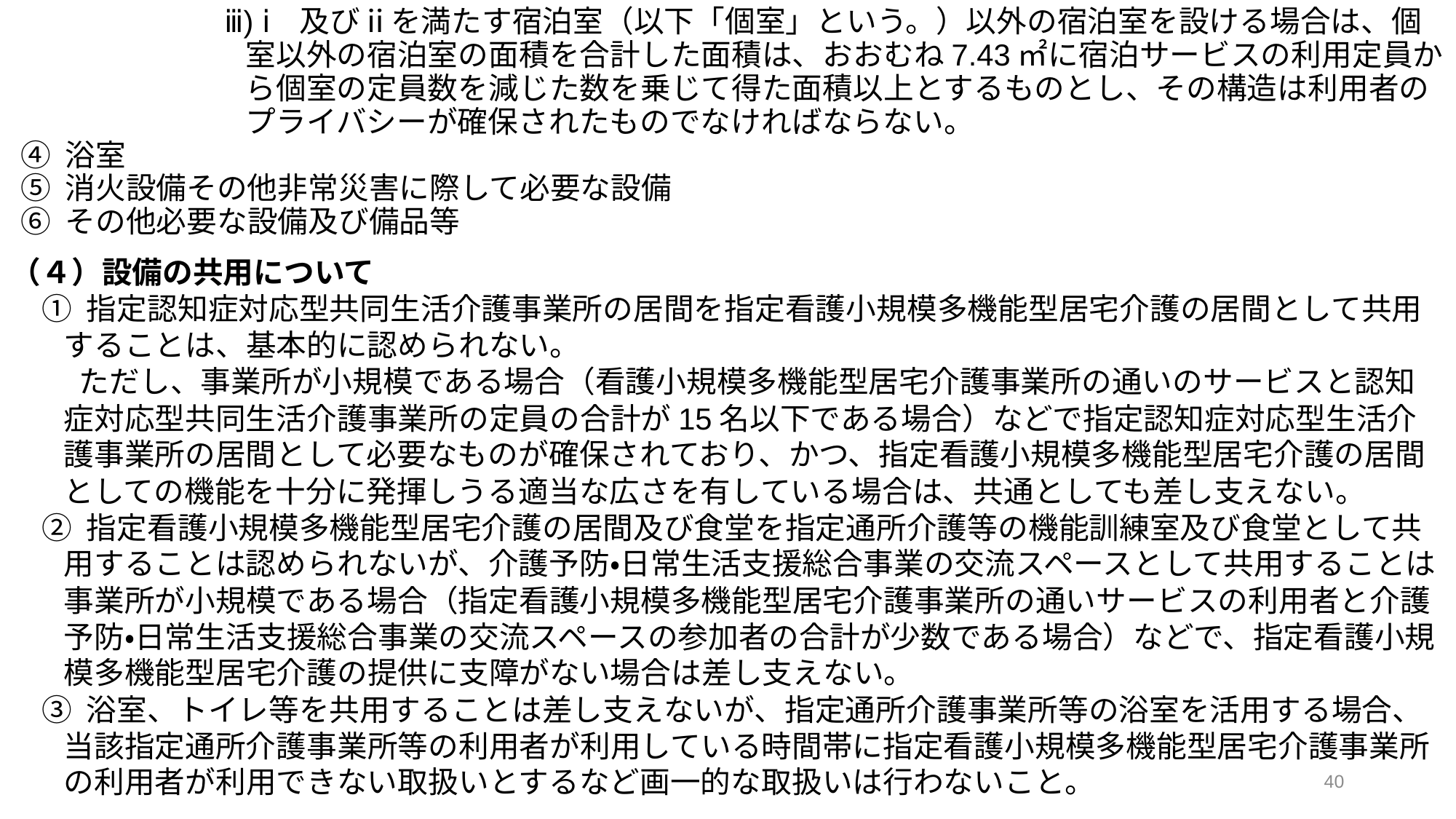

ⅲ) ⅰ及びⅱを満たす宿泊室（以下「個室」という。）以外の宿泊室を設ける場合は、個室以外の宿泊室の面積を合計した面積は、おおむね7.43㎡に宿泊サービスの利用定員から個室の定員数を減じた数を乗じて得た面積以上とするものとし、その構造は利用者のプライバシーが確保されたものでなければならない。
④ 浴室
⑤ 消火設備その他非常災害に際して必要な設備
⑥ その他必要な設備及び備品等

（４）設備の共用について
① 指定認知症対応型共同生活介護事業所の居間を指定看護小規模多機能型居宅介護の居間として共用することは、基本的に認められない。
　 ただし、事業所が小規模である場合（看護小規模多機能型居宅介護事業所の通いのサービスと認知症対応型共同生活介護事業所の定員の合計が15名以下である場合）などで指定認知症対応型生活介護事業所の居間として必要なものが確保されており、かつ、指定看護小規模多機能型居宅介護の居間としての機能を十分に発揮しうる適当な広さを有している場合は、共通としても差し支えない。
② 指定看護小規模多機能型居宅介護の居間及び食堂を指定通所介護等の機能訓練室及び食堂として共用することは認められないが、介護予防・日常生活支援総合事業の交流スペースとして共用することは事業所が小規模である場合（指定看護小規模多機能型居宅介護事業所の通いサービスの利用者と介護予防・日常生活支援総合事業の交流スペースの参加者の合計が少数である場合）などで、指定看護小規模多機能型居宅介護の提供に支障がない場合は差し支えない。
③ 浴室、トイレ等を共用することは差し支えないが、指定通所介護事業所等の浴室を活用する場合、当該指定通所介護事業所等の利用者が利用している時間帯に指定看護小規模多機能型居宅介護事業所の利用者が利用できない取扱いとするなど画一的な取扱いは行わないこと。

40